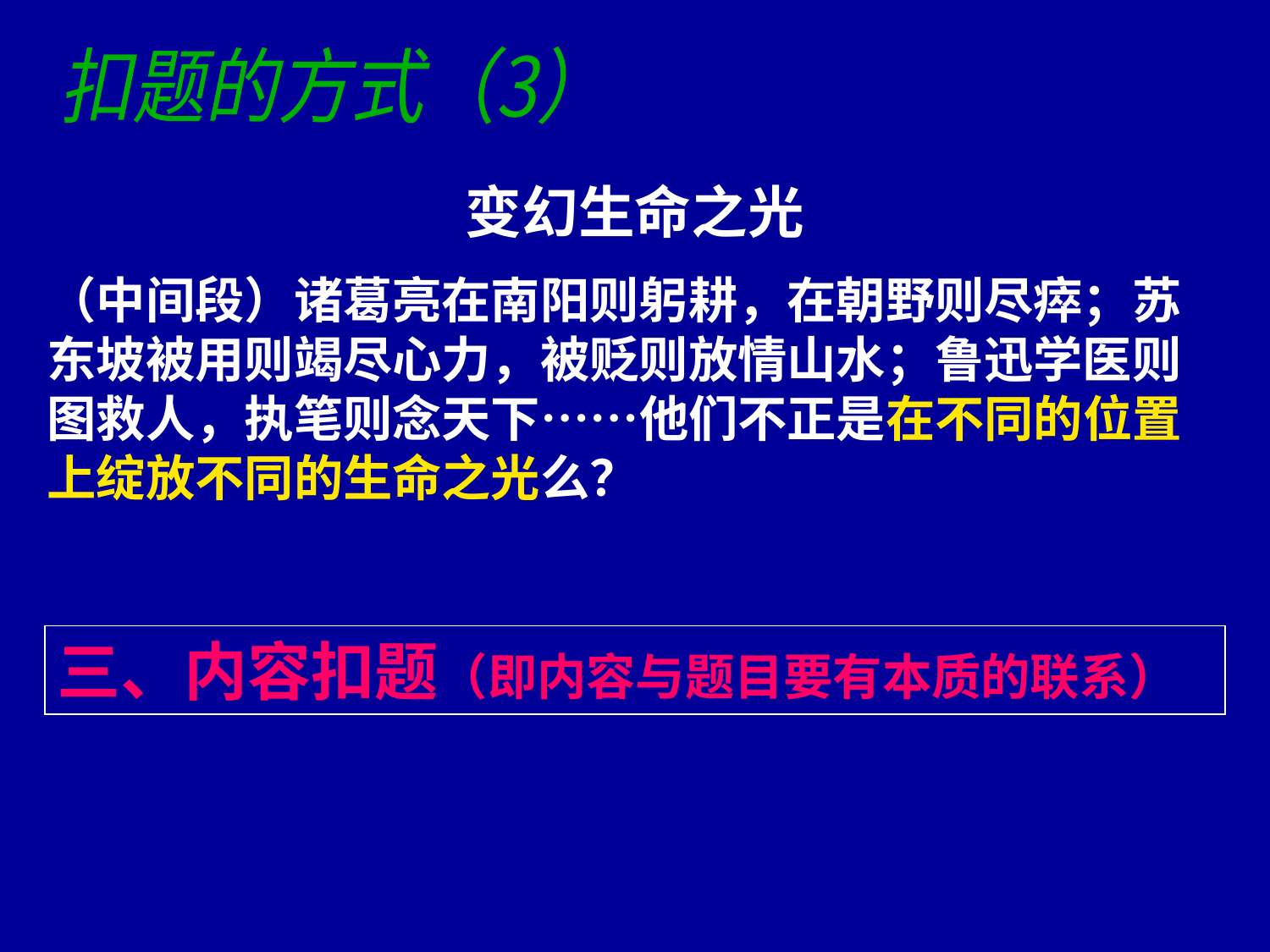

扣题的方式（3）
变幻生命之光
（中间段）诸葛亮在南阳则躬耕，在朝野则尽瘁；苏东坡被用则竭尽心力，被贬则放情山水；鲁迅学医则图救人，执笔则念天下……他们不正是在不同的位置上绽放不同的生命之光么？
三、内容扣题（即内容与题目要有本质的联系）